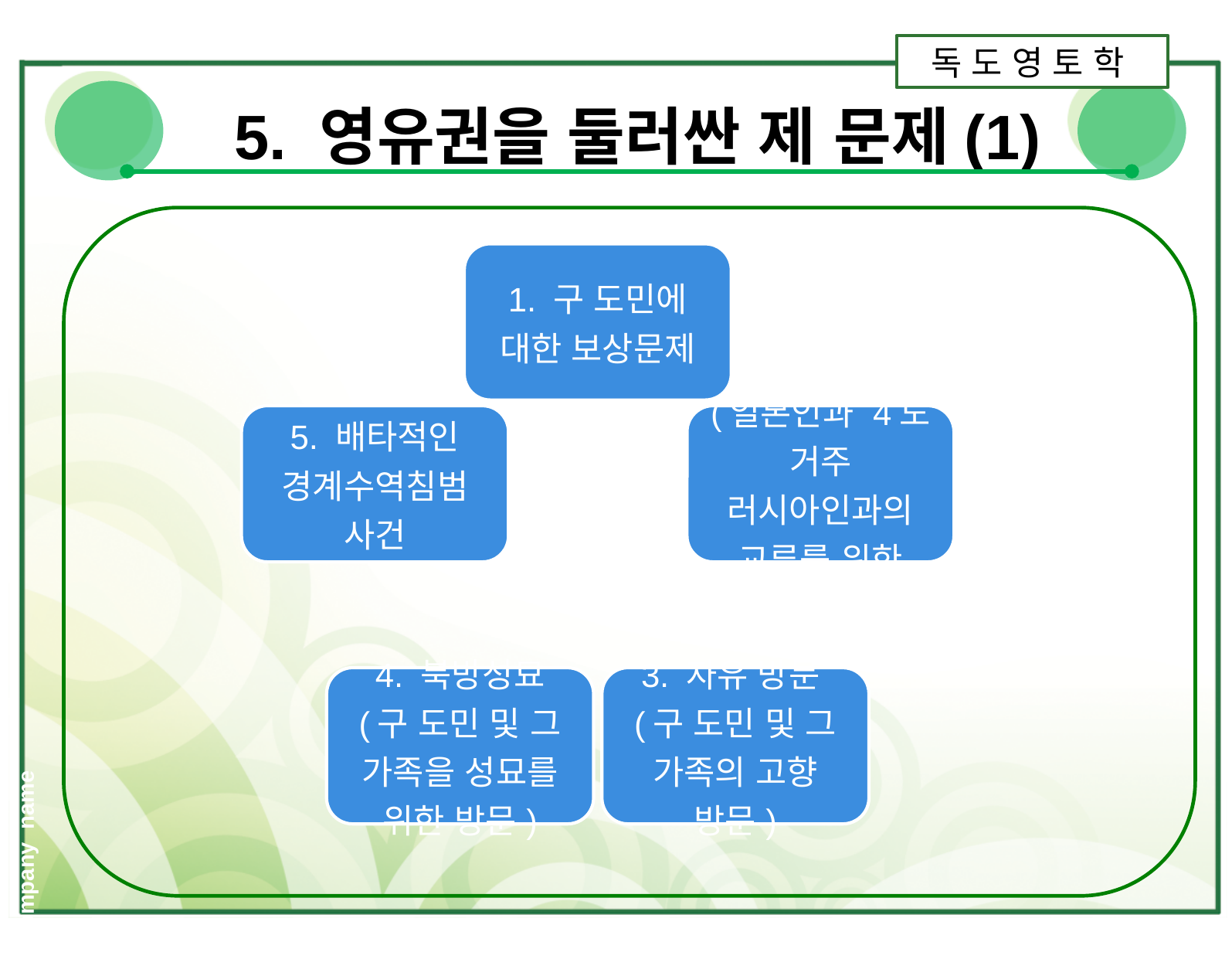

독 도 영 토 학

# 5. 영유권을 둘러싼 제 문제(1)

1. 구 도민에 대한 보상문제
2. 4도 교류
(일본인과 4도 거주 러시아인과의 교류를 위한 방문)
3. 자유 방문(구 도민 및 그 가족의 고향 방문)
4. 북방성묘
(구 도민 및 그 가족을 성묘를 위한 방문)
5. 배타적인 경계수역침범 사건
Company  name